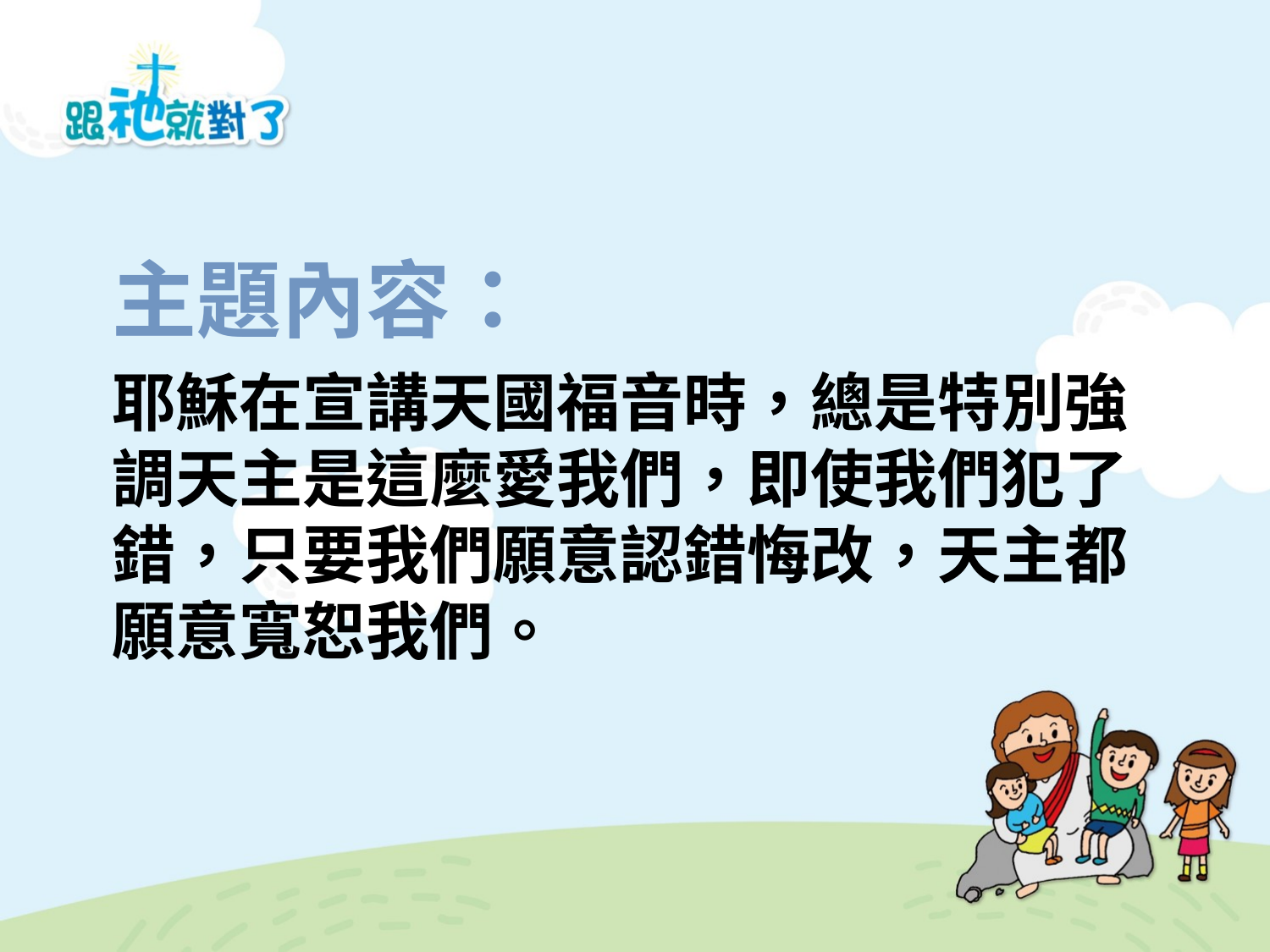

主題內容：
耶穌在宣講天國福音時，總是特別強調天主是這麼愛我們，即使我們犯了錯，只要我們願意認錯悔改，天主都願意寬恕我們。